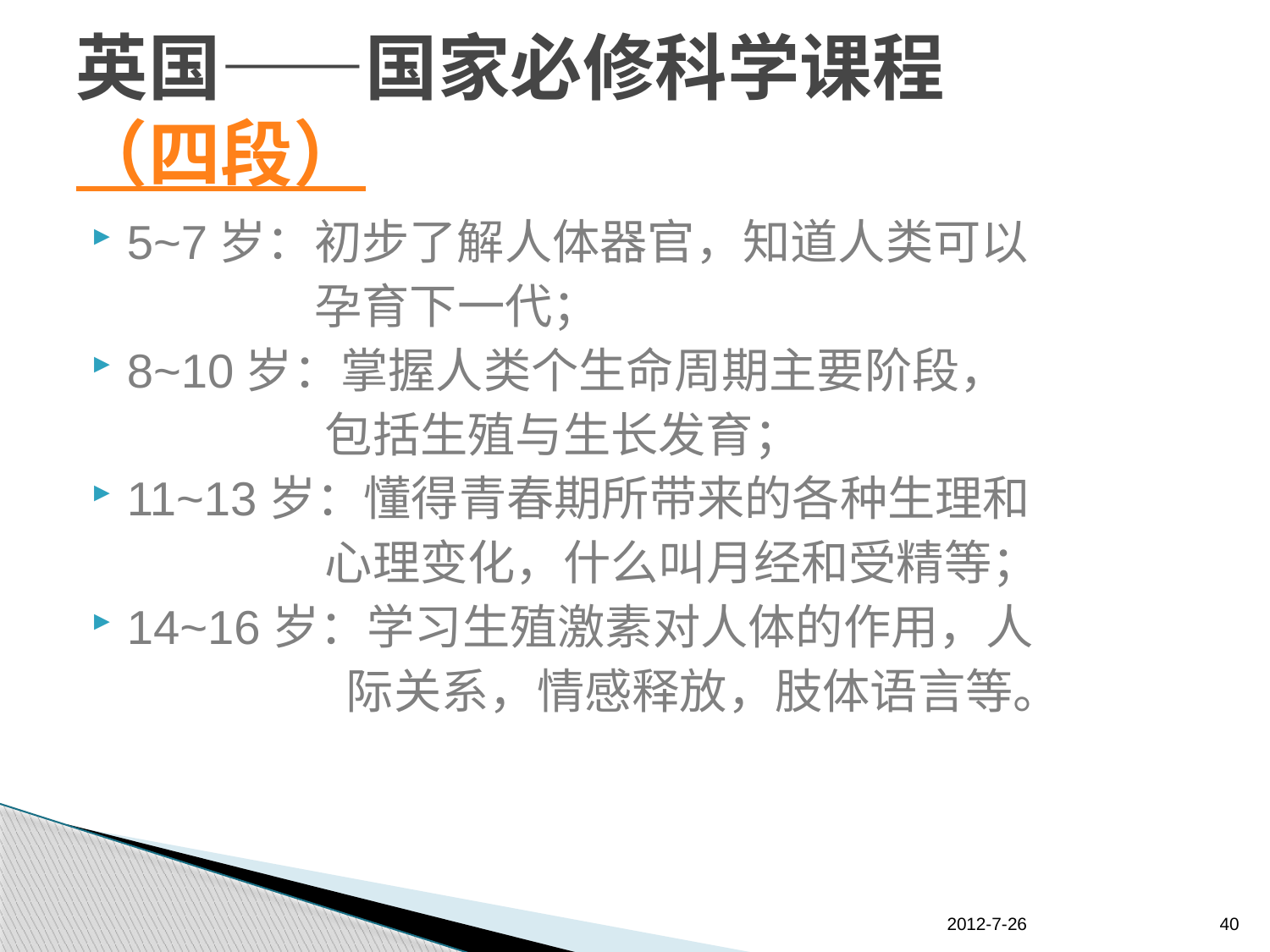

# 英国——国家必修科学课程（四段）
5~7岁：初步了解人体器官，知道人类可以
                    孕育下一代；
8~10岁：掌握人类个生命周期主要阶段，
                     包括生殖与生长发育；
11~13岁：懂得青春期所带来的各种生理和
                     心理变化，什么叫月经和受精等；
14~16岁：学习生殖激素对人体的作用，人
                       际关系，情感释放，肢体语言等。

2012-7-26
40